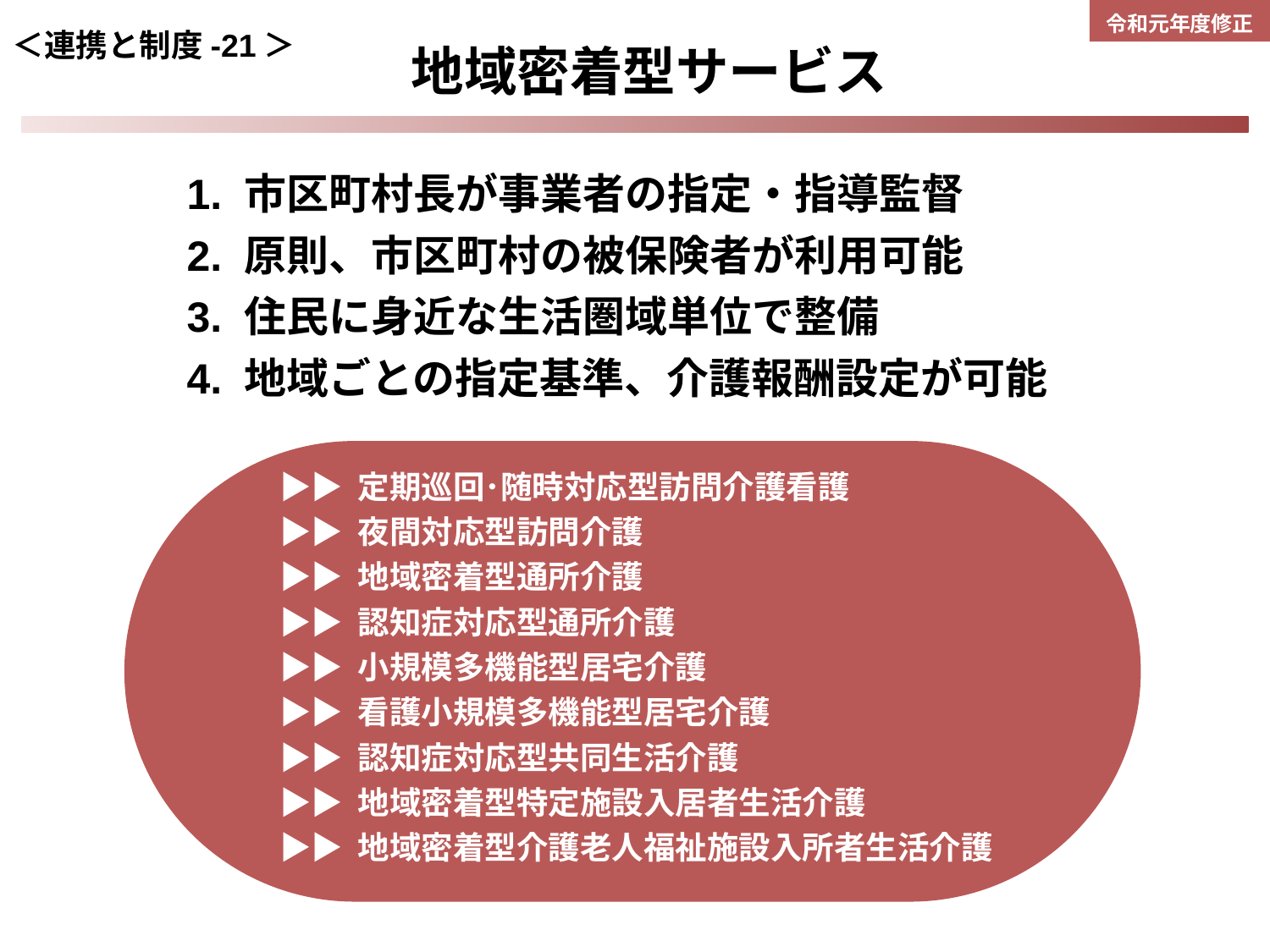

＜連携と制度-21＞
令和元年度修正
地域密着型サービス

1. 市区町村長が事業者の指定・指導監督
2. 原則、市区町村の被保険者が利用可能
3. 住民に身近な生活圏域単位で整備
4. 地域ごとの指定基準、介護報酬設定が可能

▶▶ 定期巡回･随時対応型訪問介護看護
▶▶ 夜間対応型訪問介護
▶▶ 地域密着型通所介護
▶▶ 認知症対応型通所介護
▶▶ 小規模多機能型居宅介護
▶▶ 看護小規模多機能型居宅介護
▶▶ 認知症対応型共同生活介護
▶▶ 地域密着型特定施設入居者生活介護
▶▶ 地域密着型介護老人福祉施設入所者生活介護